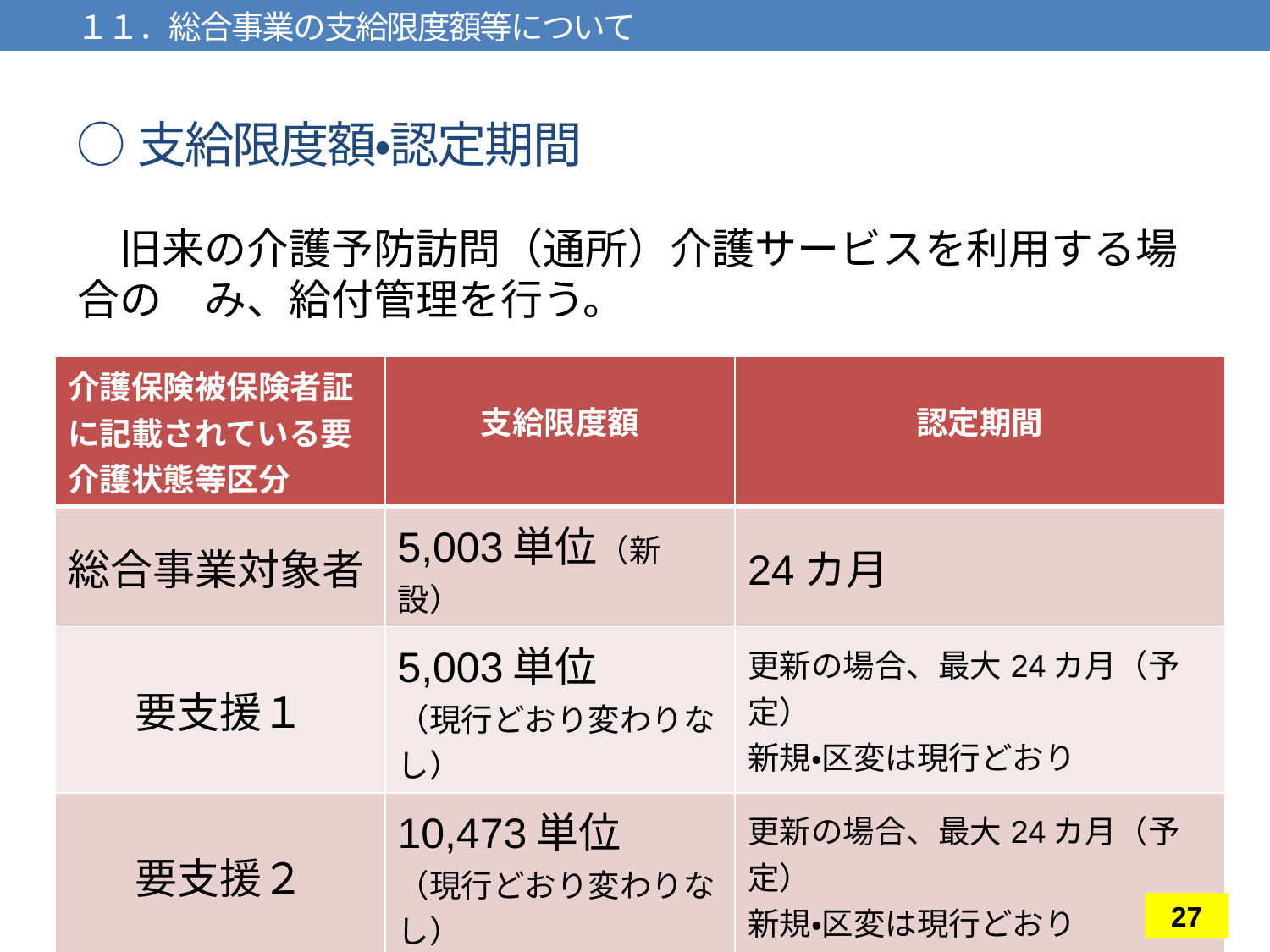

１１．総合事業の支給限度額等について
# ○支給限度額・認定期間
　旧来の介護予防訪問（通所）介護サービスを利用する場合の　み、給付管理を行う。

| 介護保険被保険者証に記載されている要介護状態等区分 | 支給限度額 | 認定期間 |
| --- | --- | --- |
| 総合事業対象者 | 5,003単位（新設） | 24カ月 |
| 要支援１ | 5,003単位 （現行どおり変わりなし） | 更新の場合、最大24カ月（予定） 新規・区変は現行どおり |
| 要支援２ | 10,473単位 （現行どおり変わりなし） | 更新の場合、最大24カ月（予定） 新規・区変は現行どおり |
27